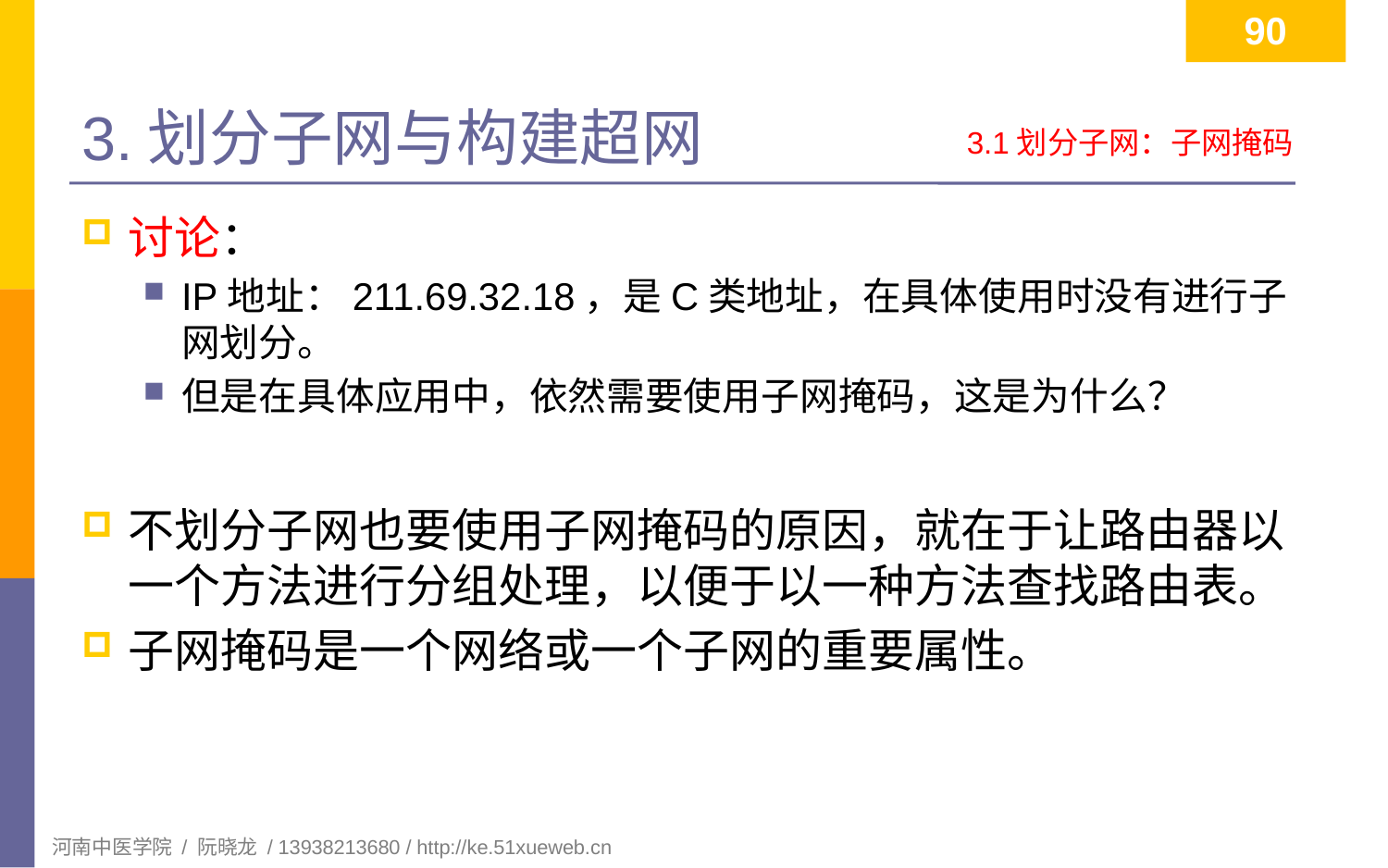

90
# 3.划分子网与构建超网
3.1划分子网：子网掩码
讨论：
IP地址：211.69.32.18，是C类地址，在具体使用时没有进行子网划分。
但是在具体应用中，依然需要使用子网掩码，这是为什么？

不划分子网也要使用子网掩码的原因，就在于让路由器以一个方法进行分组处理，以便于以一种方法查找路由表。
子网掩码是一个网络或一个子网的重要属性。